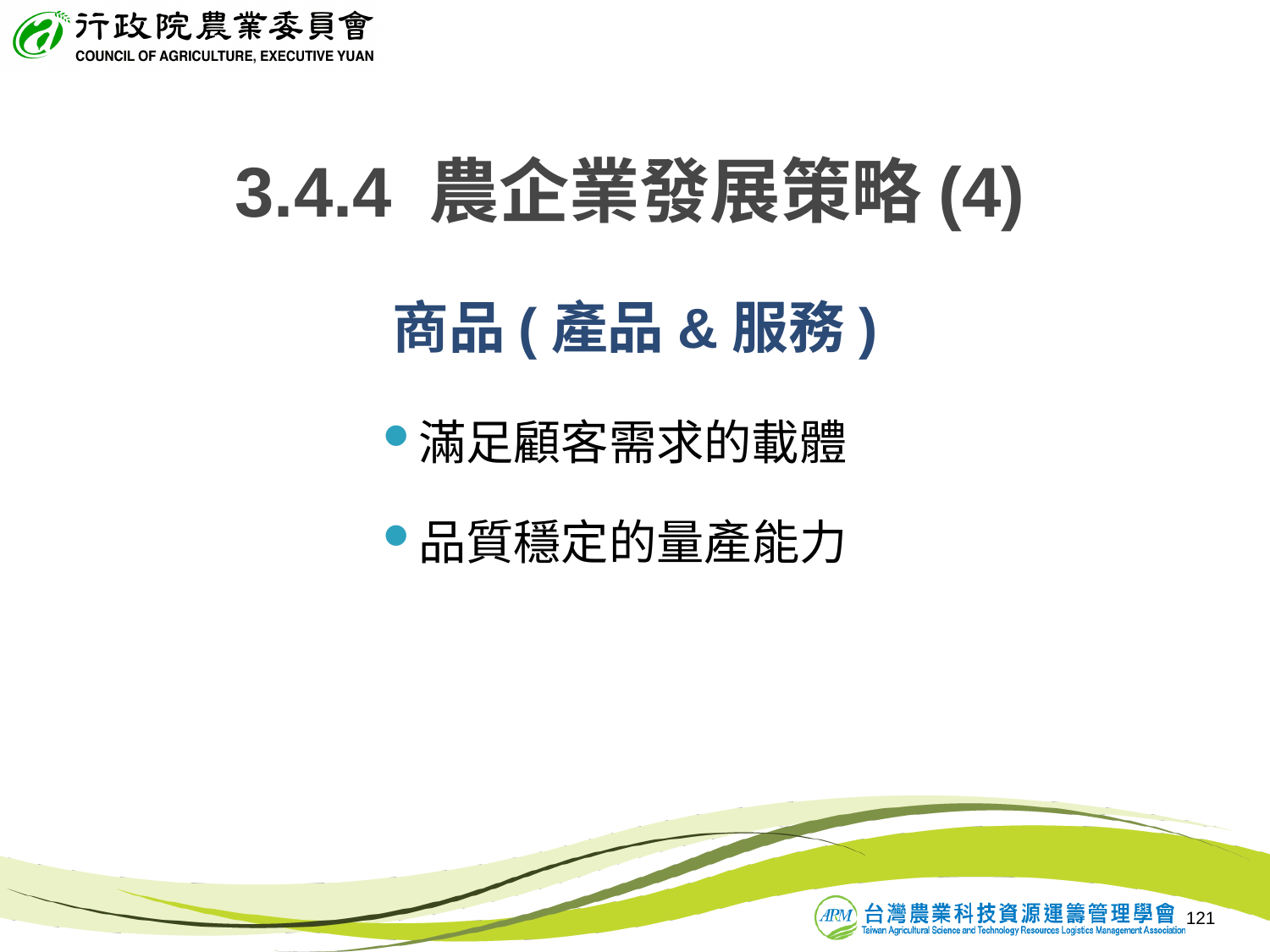

3.4.4 農企業發展策略(4)
# 商品(產品&服務)
滿足顧客需求的載體
品質穩定的量產能力

121